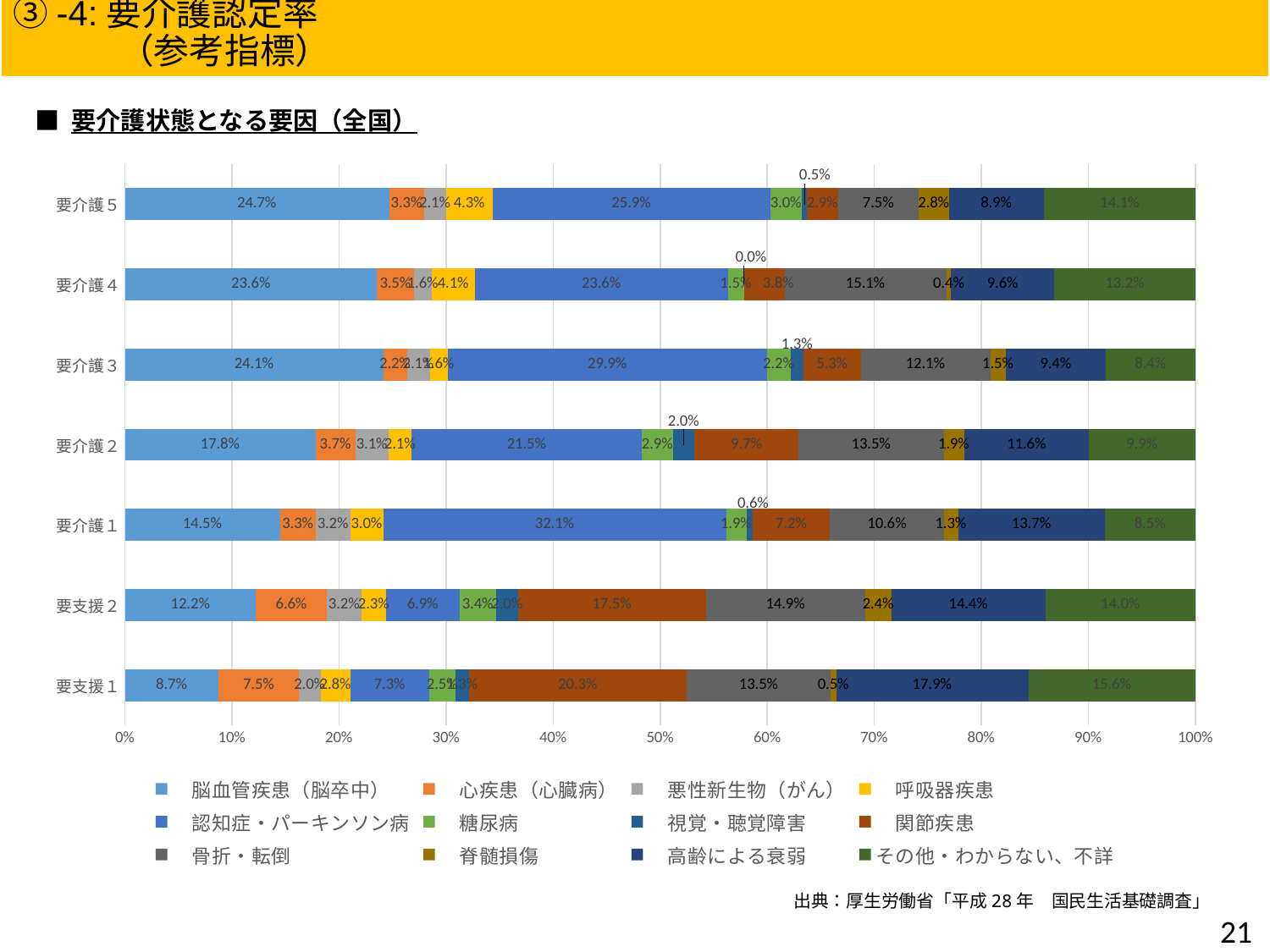

方向性Ⅱ）人口減少・超高齢化社会でも持続可能な地域づくり
③-4:要介護認定率　　　　　　　　　　　　　　　　　　　　　　　　　　　　　（参考指標）
■ 要介護状態となる要因（全国）

### Chart

| Category | 　脳血管疾患（脳卒中） | 　心疾患（心臓病） | 　悪性新生物（がん） | 　呼吸器疾患 | 　認知症・パーキンソン病 | 　糖尿病 | 　視覚・聴覚障害 | 　関節疾患 | 　骨折・転倒 | 　脊髄損傷 | 　高齢による衰弱 | その他・わからない、不詳 |
|---|---|---|---|---|---|---|---|---|---|---|---|---|
| 要支援１ | 0.08739400075939754 | 0.07537020630299962 | 0.019934185546133402 | 0.02822427540817618 | 0.07328186305530945 | 0.024870269586128337 | 0.012530059486140995 | 0.20313884318440703 | 0.1347930641690925 | 0.004936084039994937 | 0.17934438678648273 | 0.15618276167573725 |
| 要支援２ | 0.12244776119402985 | 0.06632835820895522 | 0.03229850746268657 | 0.02298507462686567 | 0.06859701492537314 | 0.034328358208955224 | 0.02047761194029851 | 0.17540298507462687 | 0.14883582089552239 | 0.024417910447761194 | 0.144 | 0.13994029850746267 |
| 要介護１ | 0.14504200835136086 | 0.03340544347738592 | 0.032298636615183375 | 0.030487498113397394 | 0.3205715148161191 | 0.018815716657443277 | 0.006188056547768778 | 0.07199275544599286 | 0.10635407757709917 | 0.013231372943603159 | 0.13719374151028826 | 0.08451979675001257 |
| 要介護２ | 0.17831193391062009 | 0.03707574400318503 | 0.030954513785209515 | 0.021498954911914003 | 0.21498954911914003 | 0.02926246640788295 | 0.01995620583258684 | 0.09729272419627749 | 0.13546332238479147 | 0.0194585448392555 | 0.1164526724395342 | 0.099333134268936 |
| 要介護３ | 0.24140878782697897 | 0.022226021542143957 | 0.021371174559753806 | 0.016498546760129938 | 0.2986835356471192 | 0.02162762865447085 | 0.012566250641135236 | 0.053171482304667464 | 0.12087536330996751 | 0.014788852795349633 | 0.09352025987348264 | 0.08351855017951787 |
| 要介護４ | 0.23550063193371717 | 0.034686139587136636 | 0.01628984693161073 | 0.040724617329026824 | 0.23606235079342788 | 0.0151664092121893 | 0.0 | 0.03791602303047325 | 0.15124280297710996 | 0.00435332116275804 | 0.09647521415531526 | 0.13172307260216262 |
| 要介護５ | 0.24687065368567454 | 0.03268428372739916 | 0.02051460361613352 | 0.043463143254520165 | 0.25938803894297635 | 0.029554937413073714 | 0.004520166898470098 | 0.029381084840055634 | 0.07527816411682893 | 0.027990264255910988 | 0.08918636995827538 | 0.1411682892906815 |
出典：厚生労働省「平成28年　国民生活基礎調査」
21